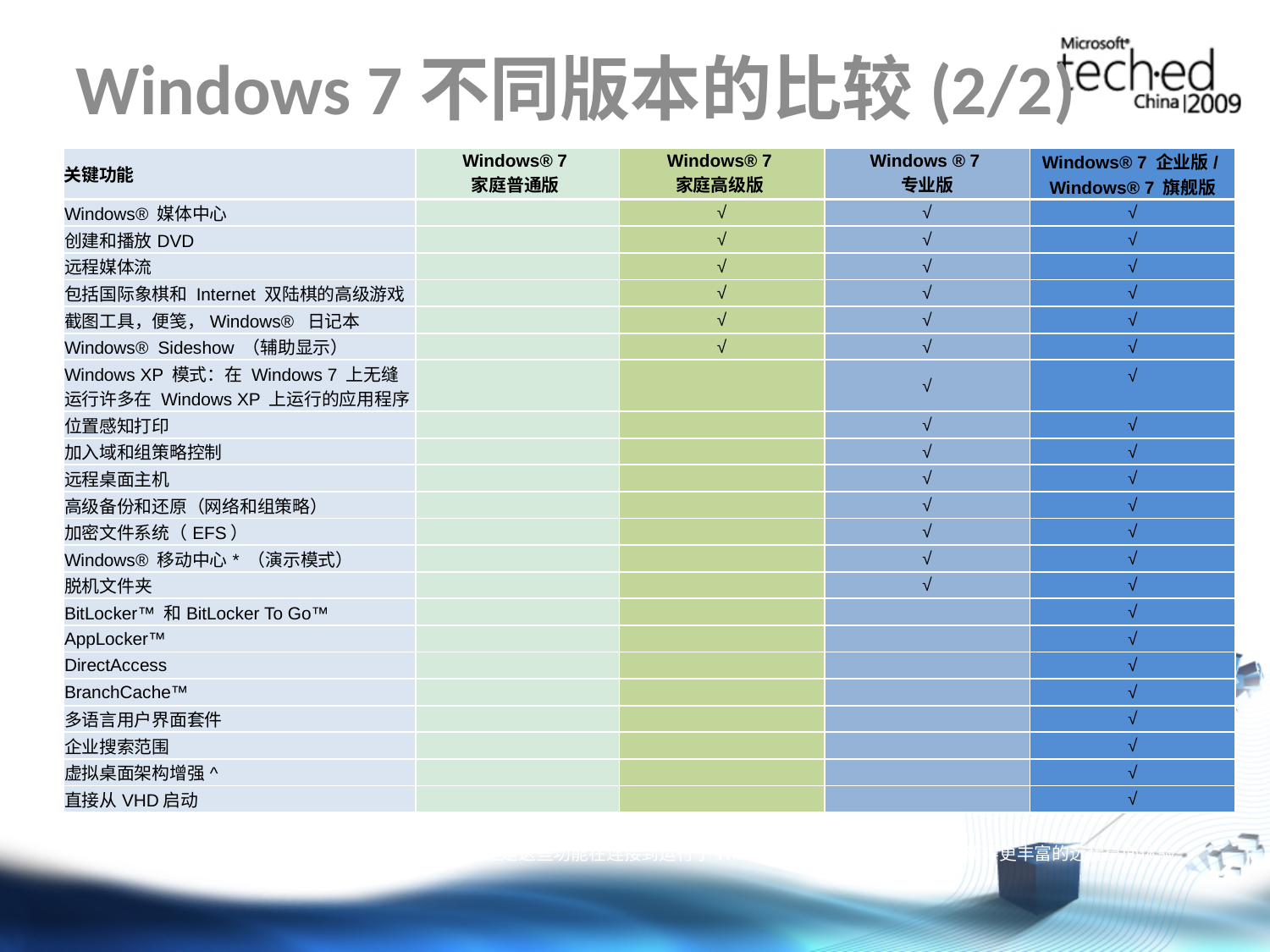

# Windows 7不同版本的比较(2/2)
| 关键功能 | Windows® 7 家庭普通版 | Windows® 7 家庭高级版 | Windows ® 7 专业版 | Windows® 7 企业版/ Windows® 7 旗舰版 |
| --- | --- | --- | --- | --- |
| Windows® 媒体中心 |  | √ | √ | √ |
| 创建和播放DVD |  | √ | √ | √ |
| 远程媒体流 |  | √ | √ | √ |
| 包括国际象棋和 Internet 双陆棋的高级游戏 |  | √ | √ | √ |
| 截图工具，便笺，Windows® 日记本 |  | √ | √ | √ |
| Windows® Sideshow （辅助显示） |  | √ | √ | √ |
| Windows XP 模式：在 Windows 7 上无缝运行许多在 Windows XP 上运行的应用程序 |  |  | √ | √ |
| 位置感知打印 |  |  | √ | √ |
| 加入域和组策略控制 |  |  | √ | √ |
| 远程桌面主机 |  |  | √ | √ |
| 高级备份和还原（网络和组策略） |  |  | √ | √ |
| 加密文件系统（EFS） |  |  | √ | √ |
| Windows® 移动中心\* （演示模式） |  |  | √ | √ |
| 脱机文件夹 |  |  | √ | √ |
| BitLocker™ 和BitLocker To Go™ |  |  |  | √ |
| AppLocker™ |  |  |  | √ |
| DirectAccess |  |  |  | √ |
| BranchCache™ |  |  |  | √ |
| 多语言用户界面套件 |  |  |  | √ |
| 企业搜索范围 |  |  |  | √ |
| 虚拟桌面架构增强^ |  |  |  | √ |
| 直接从VHD启动 |  |  |  | √ |
Windows® 移动中心仅在笔记本电脑上可见
^ 对于VDI场景，Windows® 7 旗舰版没有被许可，但是这些功能在连接到运行了Windows 7的计算机时可以用于获得更丰富的远程桌面体验